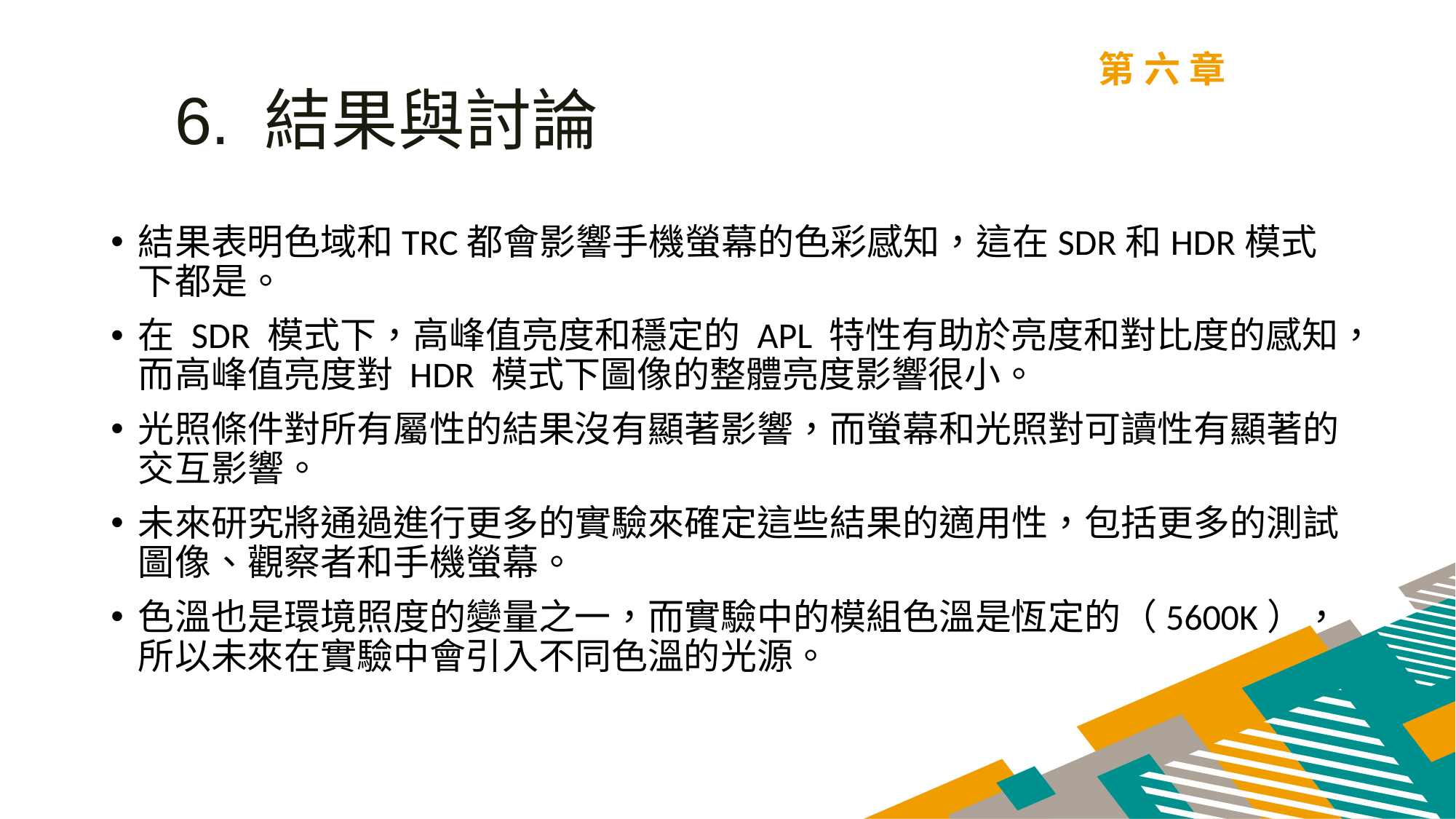

第六章
6. 結果與討論
結果表明色域和TRC都會影響手機螢幕的色彩感知，這在SDR和HDR模式下都是。
在 SDR 模式下，高峰值亮度和穩定的 APL 特性有助於亮度和對比度的感知，而高峰值亮度對 HDR 模式下圖像的整體亮度影響很小。
光照條件對所有屬性的結果沒有顯著影響，而螢幕和光照對可讀性有顯著的交互影響。
未來研究將通過進行更多的實驗來確定這些結果的適用性，包括更多的測試圖像、觀察者和手機螢幕。
色溫也是環境照度的變量之一，而實驗中的模組色溫是恆定的（5600K），所以未來在實驗中會引入不同色溫的光源。